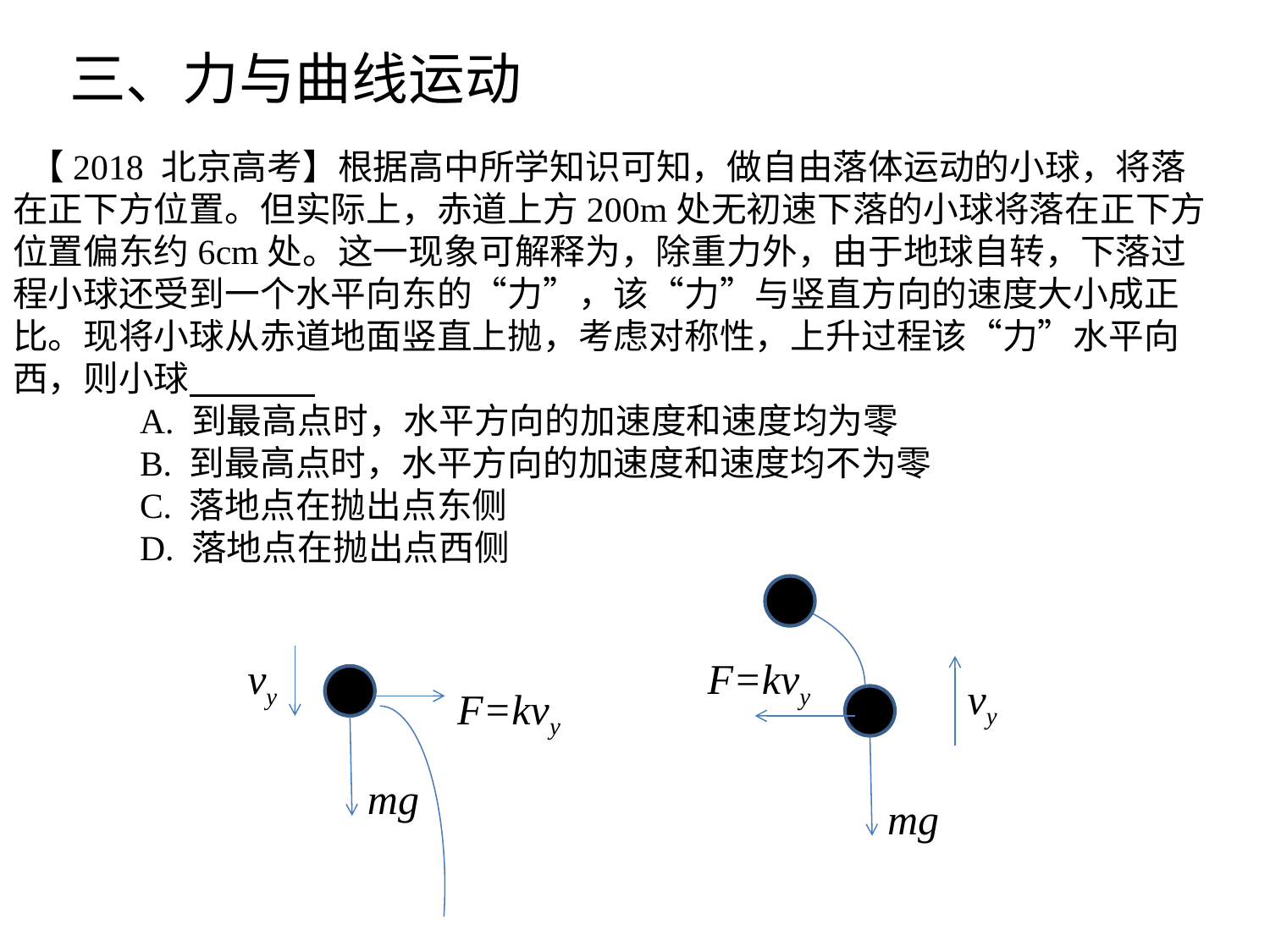

三、力与曲线运动
 【2018 北京高考】根据高中所学知识可知，做自由落体运动的小球，将落在正下方位置。但实际上，赤道上方200m处无初速下落的小球将落在正下方位置偏东约6cm处。这一现象可解释为，除重力外，由于地球自转，下落过程小球还受到一个水平向东的“力”，该“力”与竖直方向的速度大小成正比。现将小球从赤道地面竖直上抛，考虑对称性，上升过程该“力”水平向西，则小球
	A. 到最高点时，水平方向的加速度和速度均为零
	B. 到最高点时，水平方向的加速度和速度均不为零
	C. 落地点在抛出点东侧
	D. 落地点在抛出点西侧

vy
F=kvy

vy
F=kvy

mg
mg